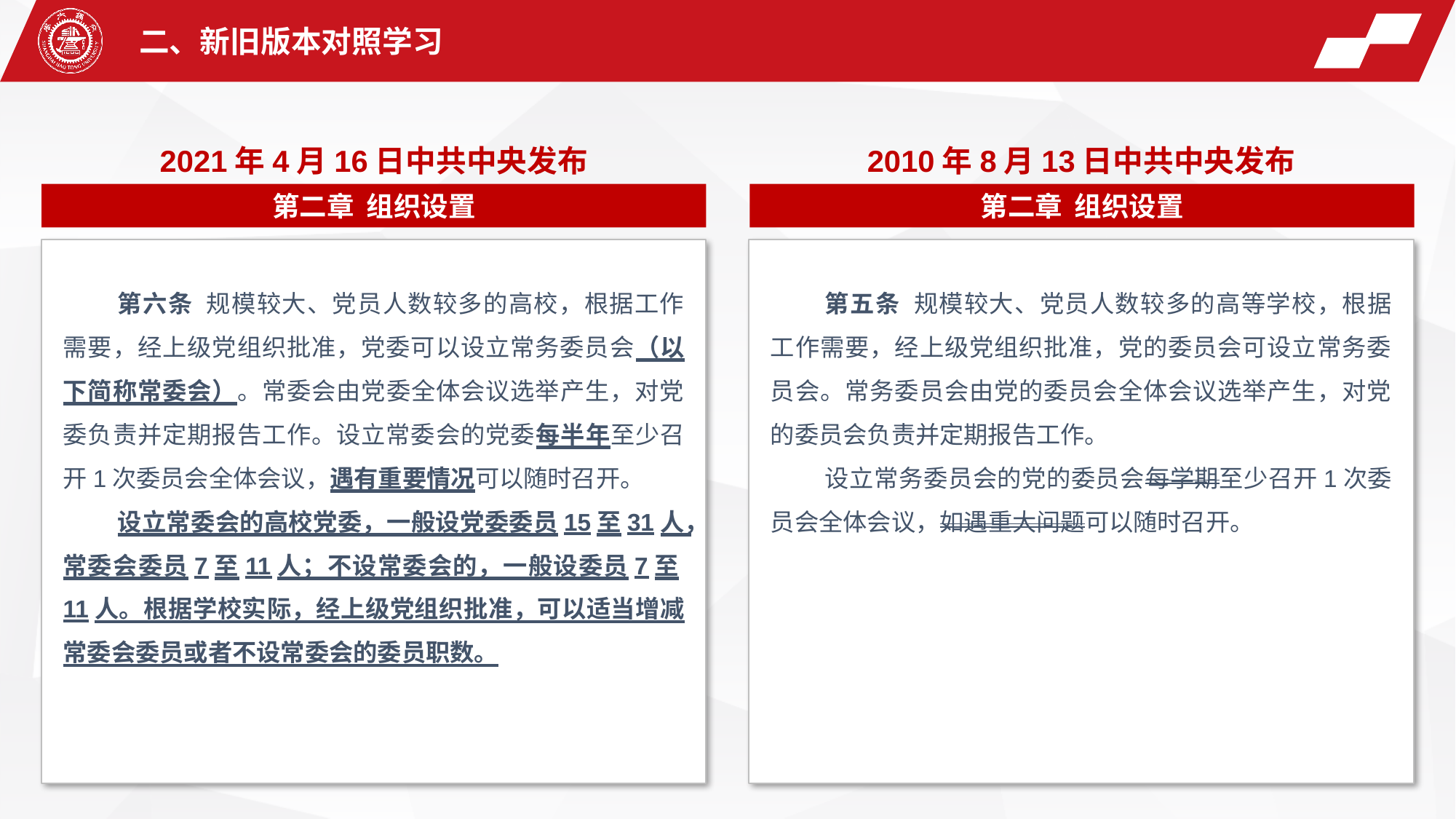

二、新旧版本对照学习
2021年4月16日中共中央发布
2010年8月13日中共中央发布
第二章  组织设置
第二章  组织设置

第六条  规模较大、党员人数较多的高校，根据工作需要，经上级党组织批准，党委可以设立常务委员会（以下简称常委会）。常委会由党委全体会议选举产生，对党委负责并定期报告工作。设立常委会的党委每半年至少召开1次委员会全体会议，遇有重要情况可以随时召开。
设立常委会的高校党委，一般设党委委员15至31人，常委会委员7至11人；不设常委会的，一般设委员7至11人。根据学校实际，经上级党组织批准，可以适当增减常委会委员或者不设常委会的委员职数。

第五条  规模较大、党员人数较多的高等学校，根据工作需要，经上级党组织批准，党的委员会可设立常务委员会。常务委员会由党的委员会全体会议选举产生，对党的委员会负责并定期报告工作。
设立常务委员会的党的委员会每学期至少召开1次委员会全体会议，如遇重大问题可以随时召开。